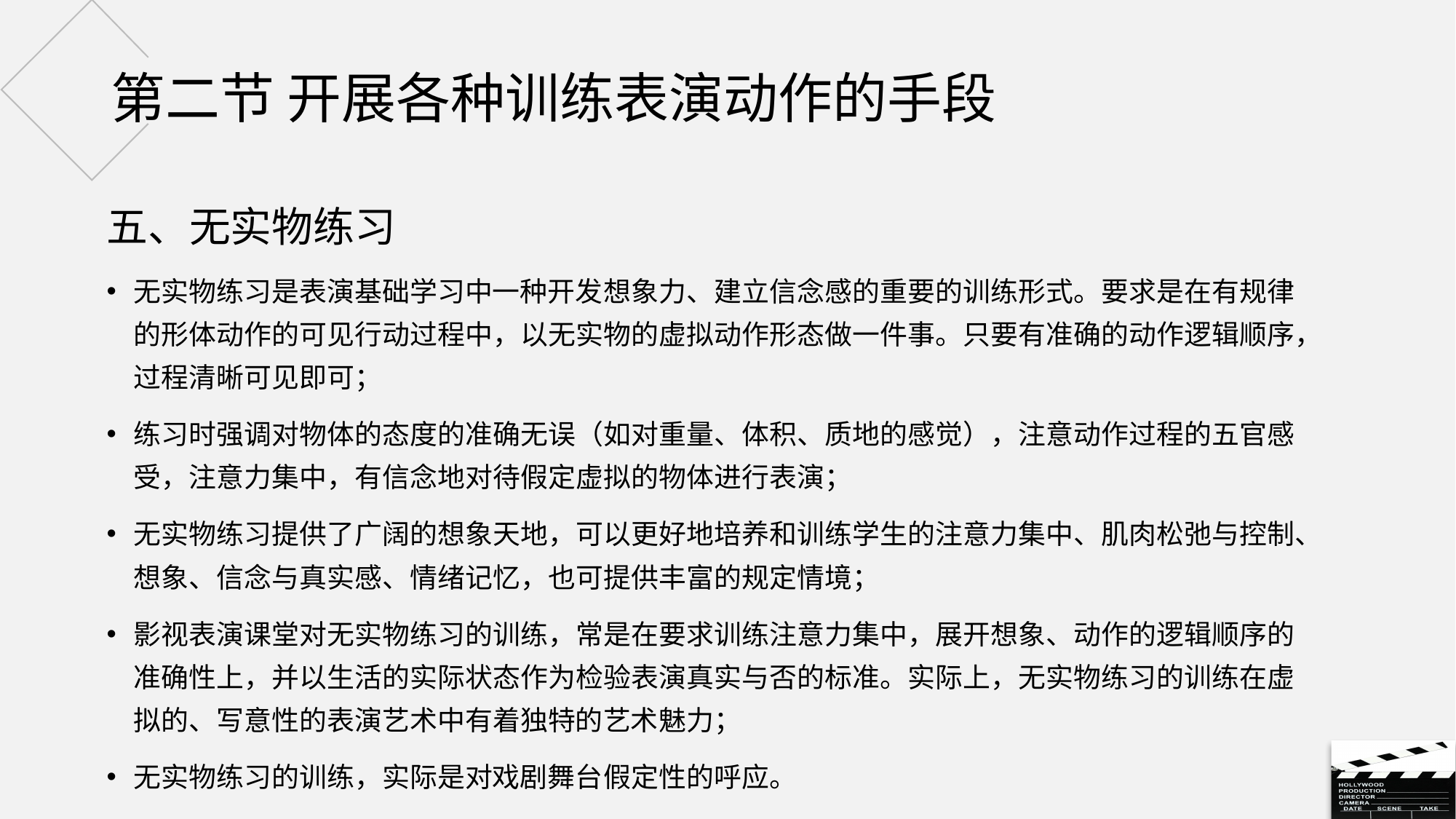

# 第二节 开展各种训练表演动作的手段
五、无实物练习
无实物练习是表演基础学习中一种开发想象力、建立信念感的重要的训练形式。要求是在有规律的形体动作的可见行动过程中，以无实物的虚拟动作形态做一件事。只要有准确的动作逻辑顺序，过程清晰可见即可；
练习时强调对物体的态度的准确无误（如对重量、体积、质地的感觉），注意动作过程的五官感受，注意力集中，有信念地对待假定虚拟的物体进行表演；
无实物练习提供了广阔的想象天地，可以更好地培养和训练学生的注意力集中、肌肉松弛与控制、想象、信念与真实感、情绪记忆，也可提供丰富的规定情境；
影视表演课堂对无实物练习的训练，常是在要求训练注意力集中，展开想象、动作的逻辑顺序的准确性上，并以生活的实际状态作为检验表演真实与否的标准。实际上，无实物练习的训练在虚拟的、写意性的表演艺术中有着独特的艺术魅力；
无实物练习的训练，实际是对戏剧舞台假定性的呼应。